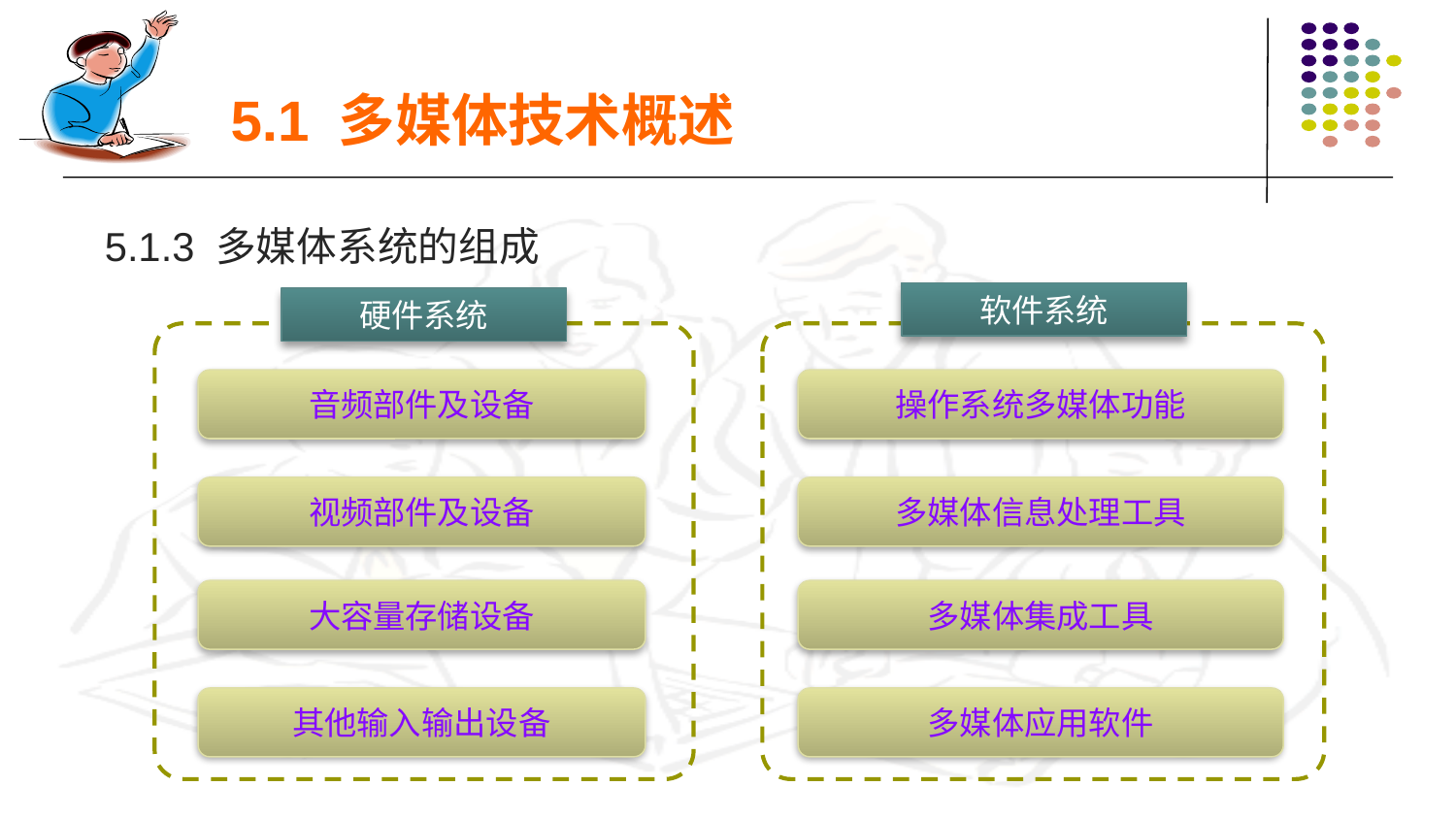

5.1 多媒体技术概述
5.1.3 多媒体系统的组成
软件系统
硬件系统

音频部件及设备
视频部件及设备
大容量存储设备
其他输入输出设备

操作系统多媒体功能
多媒体信息处理工具
多媒体集成工具
多媒体应用软件